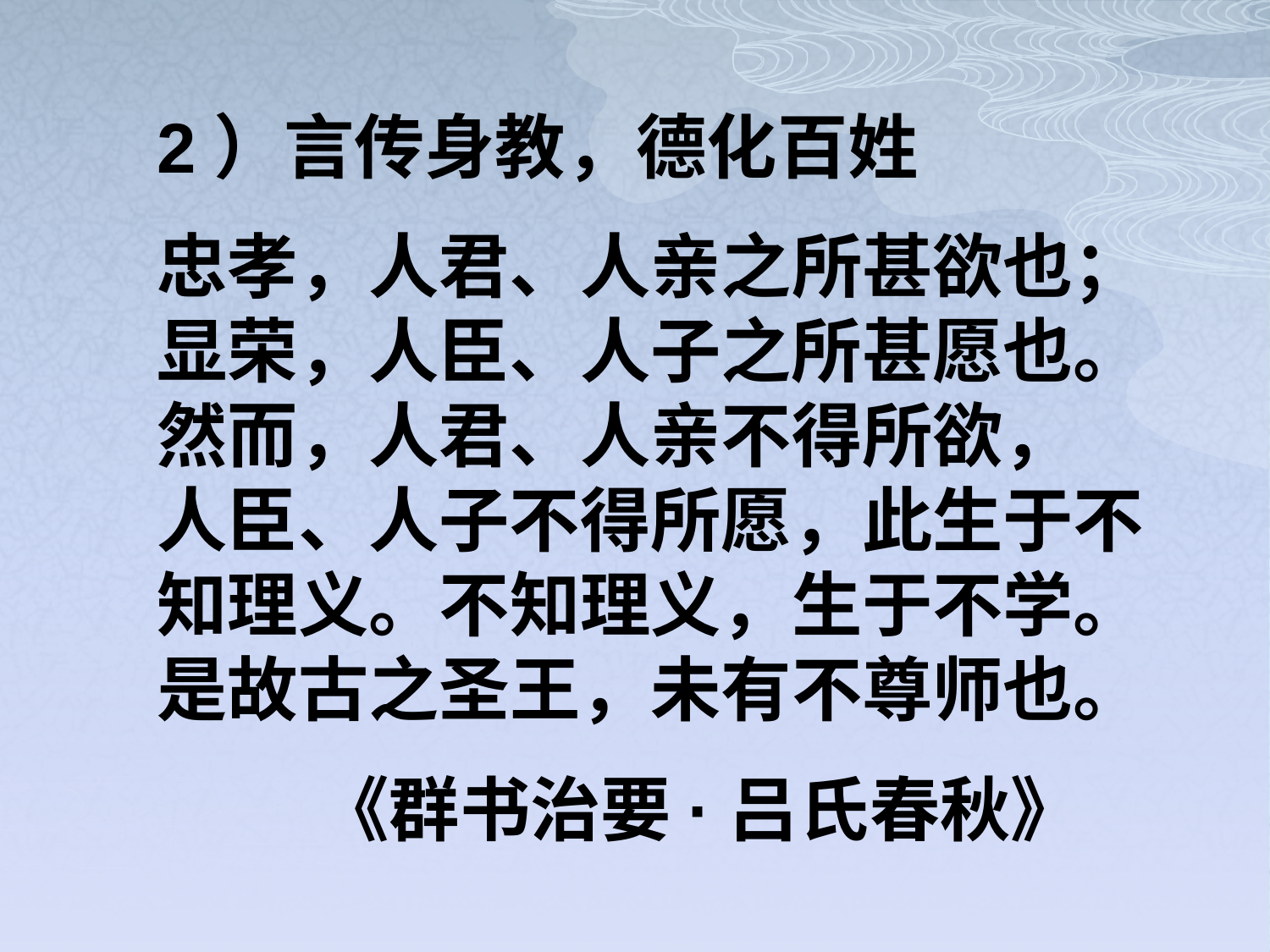

2）言传身教，德化百姓
忠孝，人君、人亲之所甚欲也； 显荣，人臣、人子之所甚愿也。然而，人君、人亲不得所欲， 人臣、人子不得所愿，此生于不知理义。不知理义，生于不学。是故古之圣王，未有不尊师也。
         《群书治要·吕氏春秋》